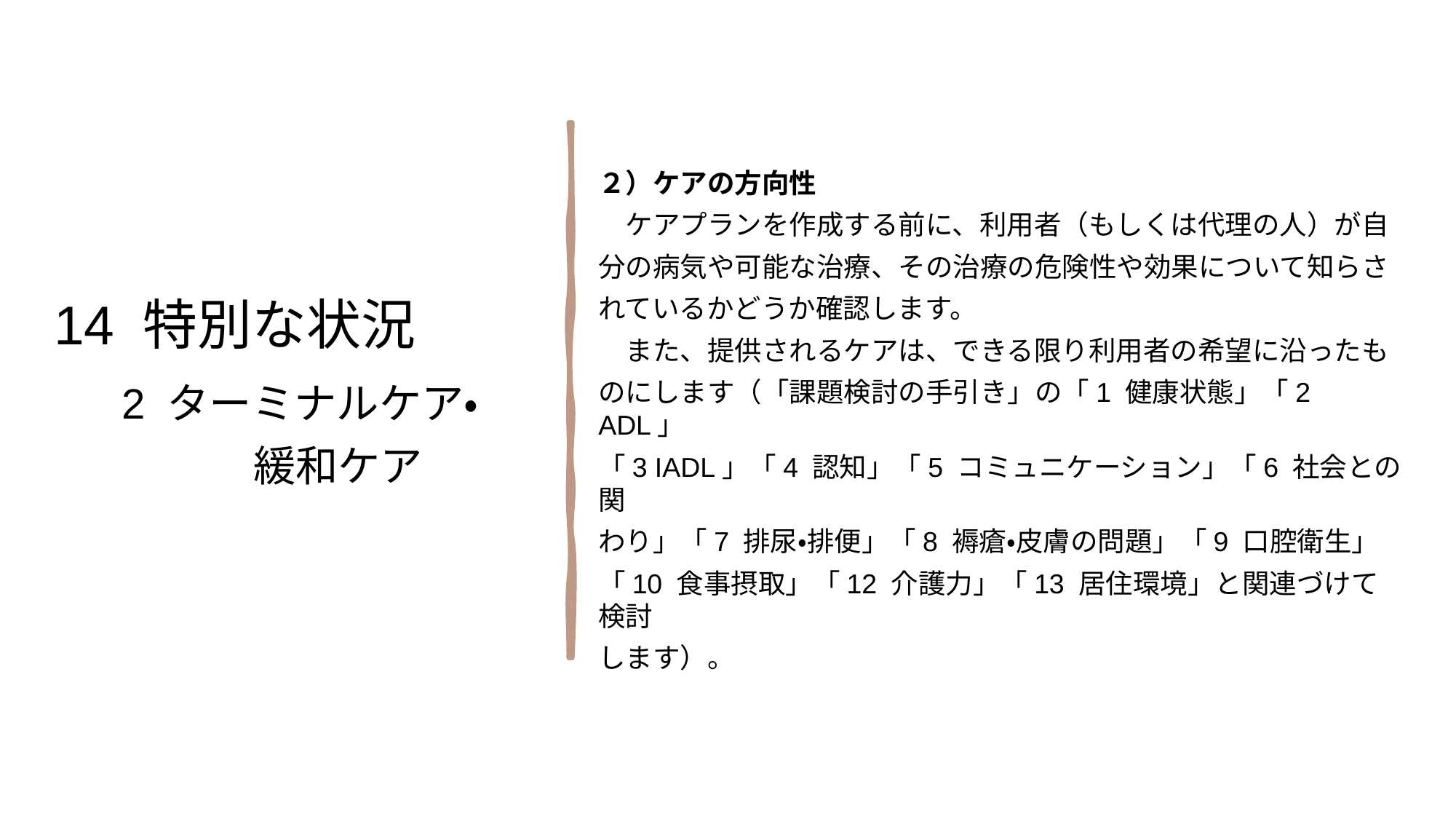

14 特別な状況
　2 ターミナルケア・
                    緩和ケア
２）ケアの方向性
　ケアプランを作成する前に、利用者（もしくは代理の人）が自
分の病気や可能な治療、その治療の危険性や効果について知らさ
れているかどうか確認します。
　また、提供されるケアは、できる限り利用者の希望に沿ったも
のにします（「課題検討の手引き」の「1 健康状態」「2 ADL」
「3 IADL」「4 認知」「5 コミュニケーション」「6 社会との関
わり」「7 排尿・排便」「8 褥瘡・皮膚の問題」「9 口腔衛生」
「10 食事摂取」「12 介護力」「13 居住環境」と関連づけて検討
します）。